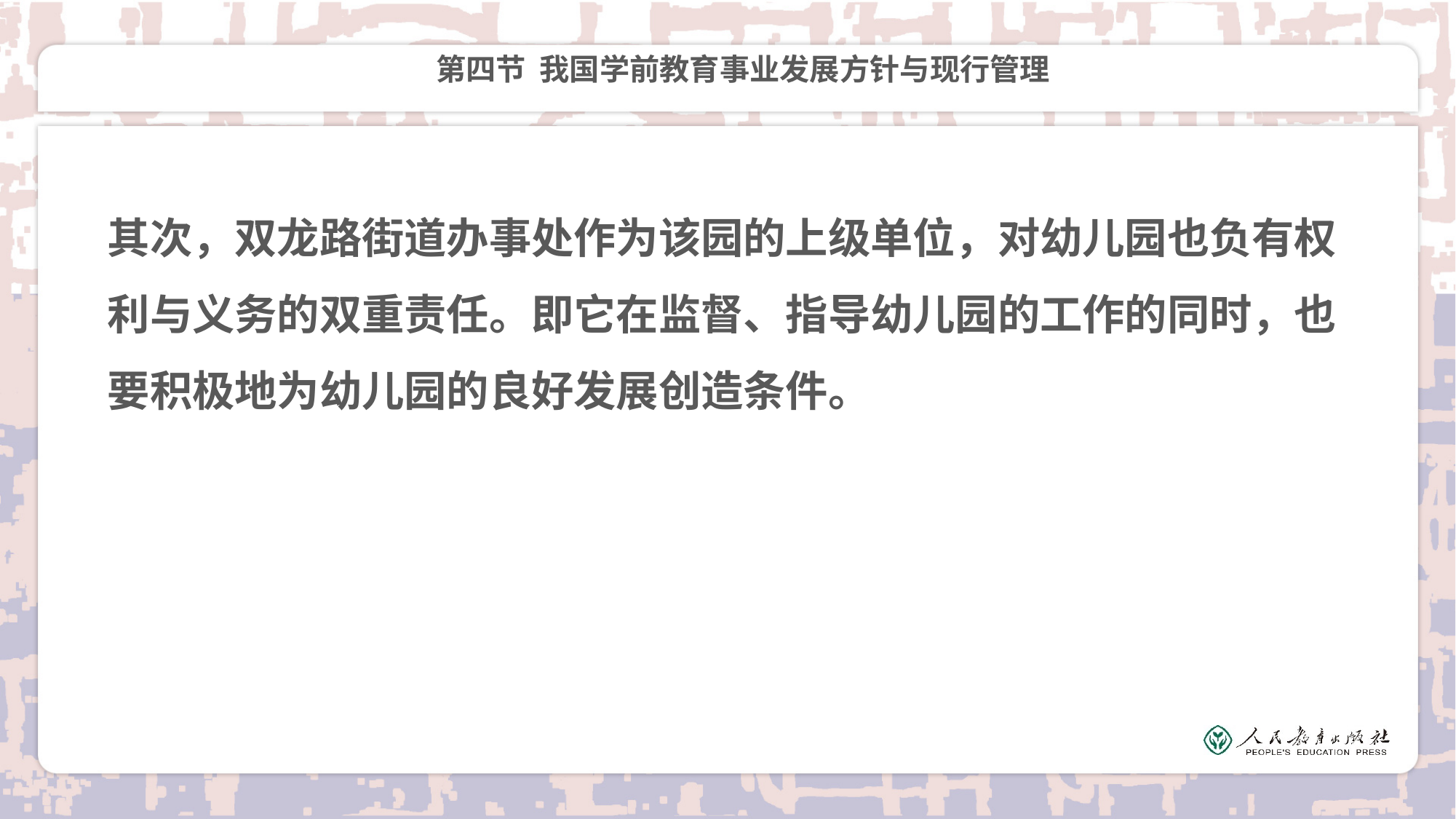

# 第四节  我国学前教育事业发展方针与现行管理
其次，双龙路街道办事处作为该园的上级单位，对幼儿园也负有权利与义务的双重责任。即它在监督、指导幼儿园的工作的同时，也要积极地为幼儿园的良好发展创造条件。